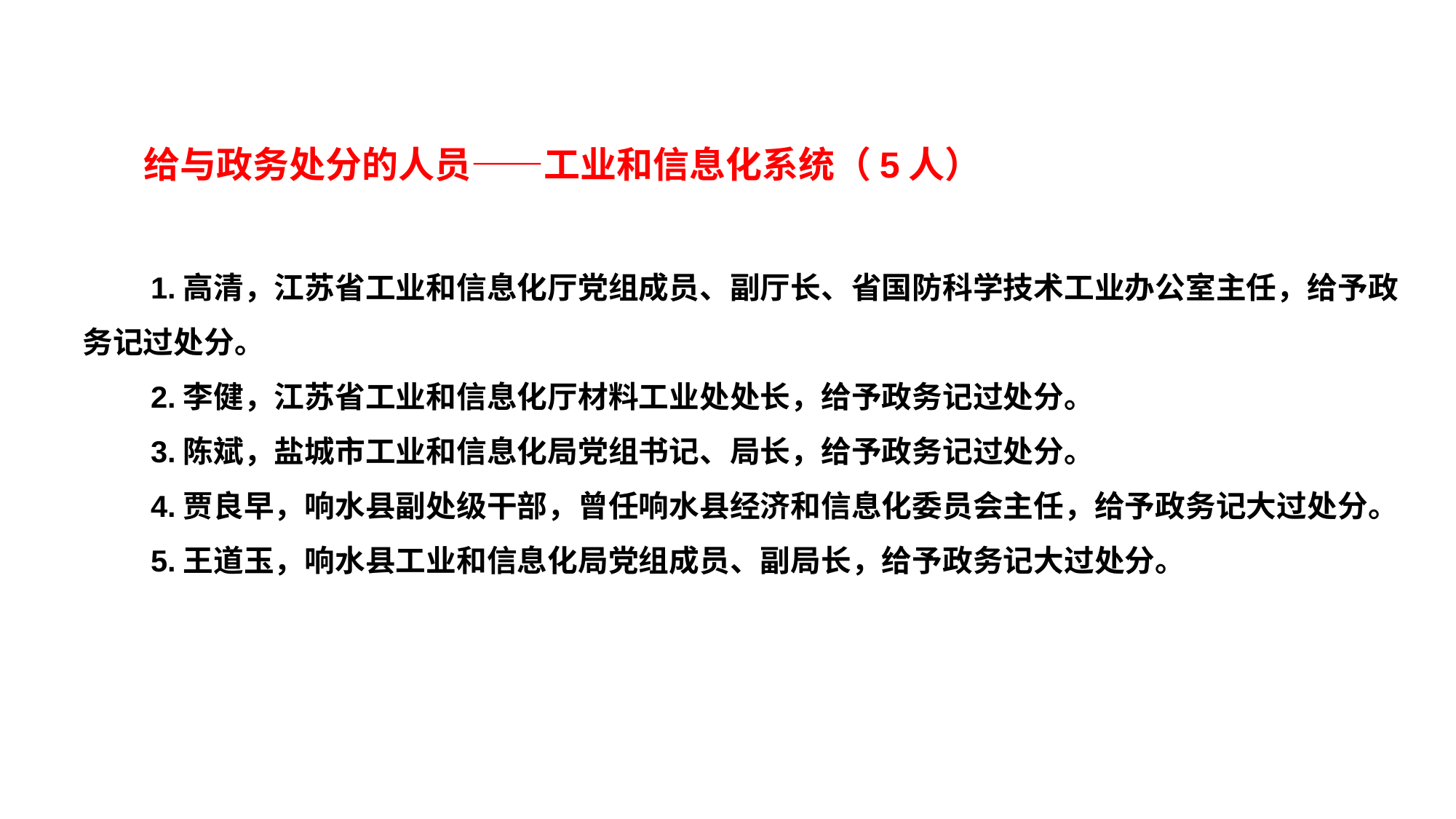

给与政务处分的人员——工业和信息化系统（5人）

　　1.高清，江苏省工业和信息化厅党组成员、副厅长、省国防科学技术工业办公室主任，给予政务记过处分。
　　2.李健，江苏省工业和信息化厅材料工业处处长，给予政务记过处分。
　　3.陈斌，盐城市工业和信息化局党组书记、局长，给予政务记过处分。
　　4.贾良早，响水县副处级干部，曾任响水县经济和信息化委员会主任，给予政务记大过处分。
　　5.王道玉，响水县工业和信息化局党组成员、副局长，给予政务记大过处分。

76